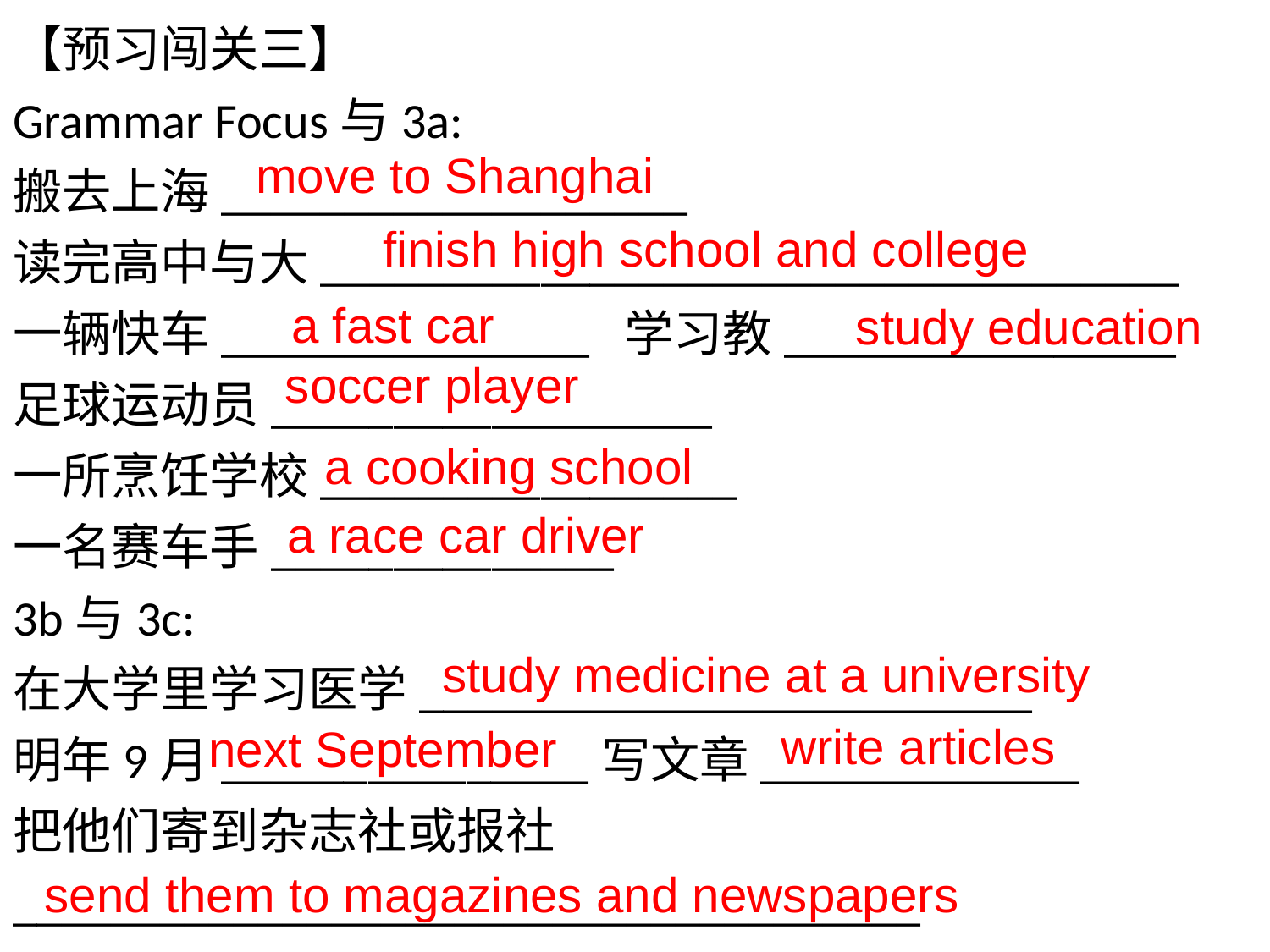

【预习闯关三】
Grammar Focus与3a:
搬去上海___________________
读完高中与大___________________________________
一辆快车_______________  学习教________________  足球运动员__________________
一所烹饪学校_________________
一名赛车手______________
3b与3c:
在大学里学习医学_________________________
明年9月_______________写文章_____________
把他们寄到杂志社或报社
_____________________________________
move to Shanghai
finish high school and college
     a fast car
   study education
soccer player
a cooking school
a race car driver
study medicine at a university
  write articles
next September
send them to magazines and newspapers